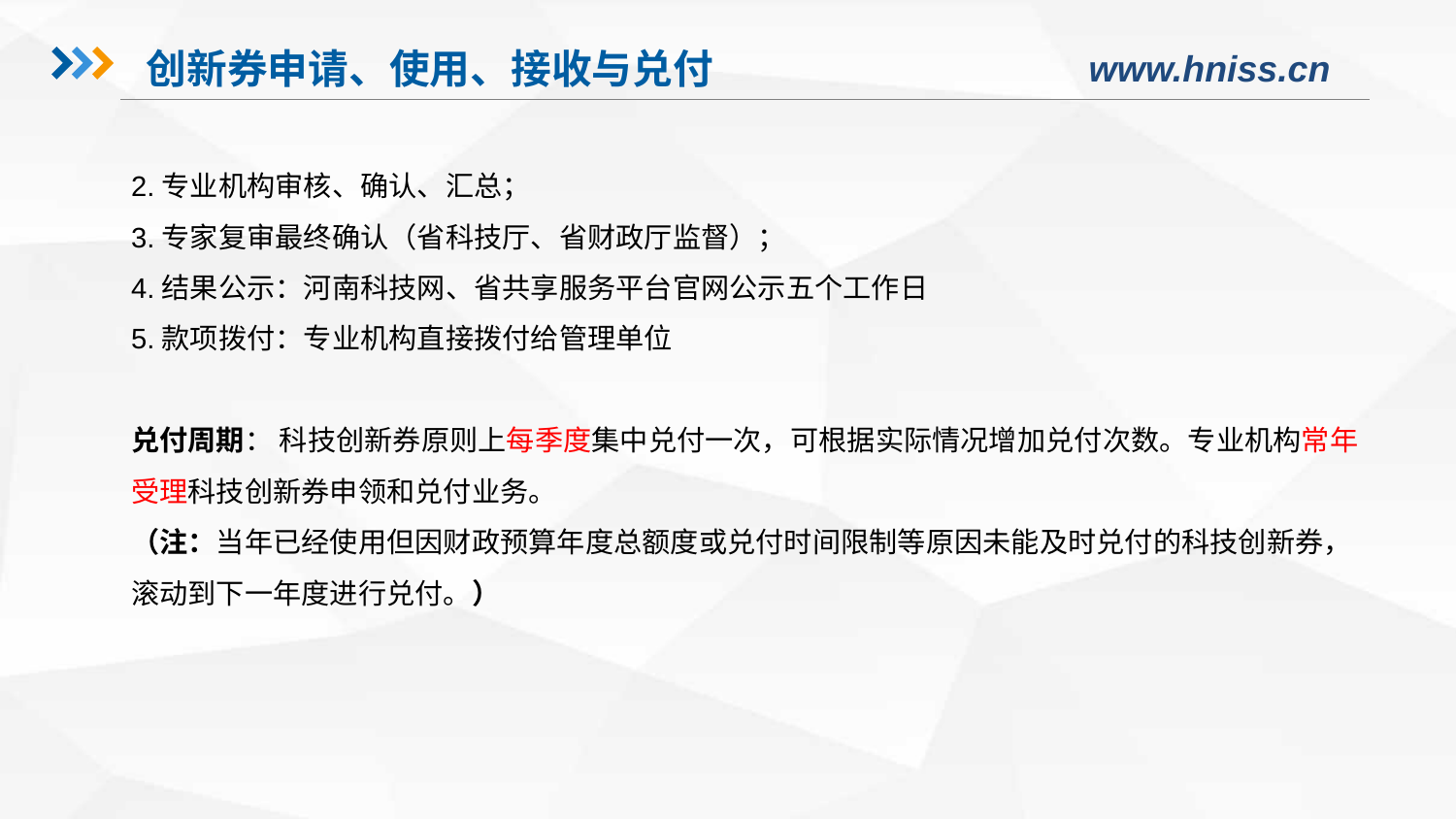

# 创新券申请、使用、接收与兑付
2.专业机构审核、确认、汇总；
3.专家复审最终确认（省科技厅、省财政厅监督）；
4.结果公示：河南科技网、省共享服务平台官网公示五个工作日
5.款项拨付：专业机构直接拨付给管理单位

兑付周期： 科技创新券原则上每季度集中兑付一次，可根据实际情况增加兑付次数。专业机构常年受理科技创新券申领和兑付业务。
（注：当年已经使用但因财政预算年度总额度或兑付时间限制等原因未能及时兑付的科技创新券，滚动到下一年度进行兑付。）